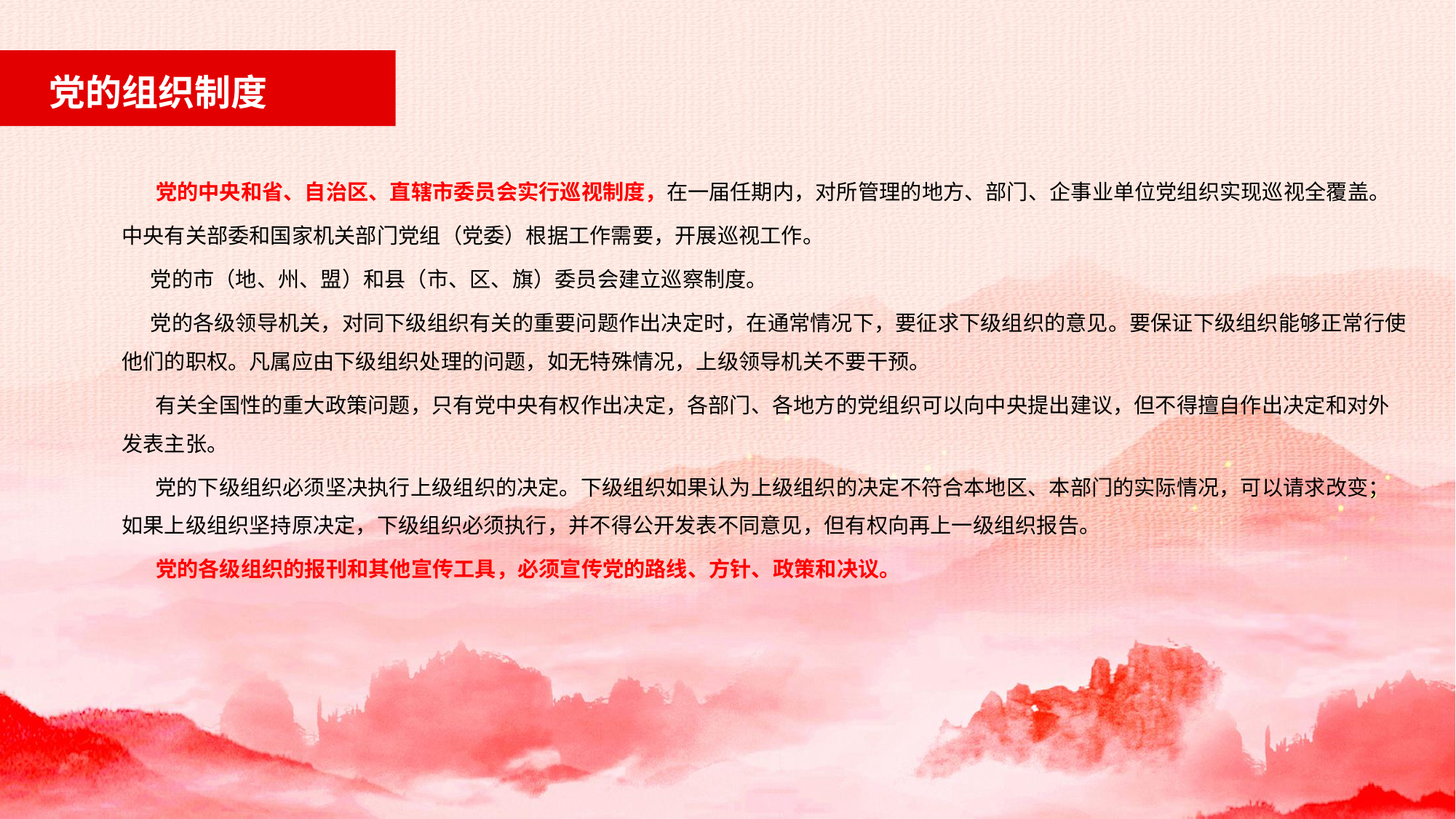

党的组织制度
      党的中央和省、自治区、直辖市委员会实行巡视制度，在一届任期内，对所管理的地方、部门、企事业单位党组织实现巡视全覆盖。
中央有关部委和国家机关部门党组（党委）根据工作需要，开展巡视工作。
     党的市（地、州、盟）和县（市、区、旗）委员会建立巡察制度。
     党的各级领导机关，对同下级组织有关的重要问题作出决定时，在通常情况下，要征求下级组织的意见。要保证下级组织能够正常行使他们的职权。凡属应由下级组织处理的问题，如无特殊情况，上级领导机关不要干预。
      有关全国性的重大政策问题，只有党中央有权作出决定，各部门、各地方的党组织可以向中央提出建议，但不得擅自作出决定和对外发表主张。
      党的下级组织必须坚决执行上级组织的决定。下级组织如果认为上级组织的决定不符合本地区、本部门的实际情况，可以请求改变；如果上级组织坚持原决定，下级组织必须执行，并不得公开发表不同意见，但有权向再上一级组织报告。
      党的各级组织的报刊和其他宣传工具，必须宣传党的路线、方针、政策和决议。